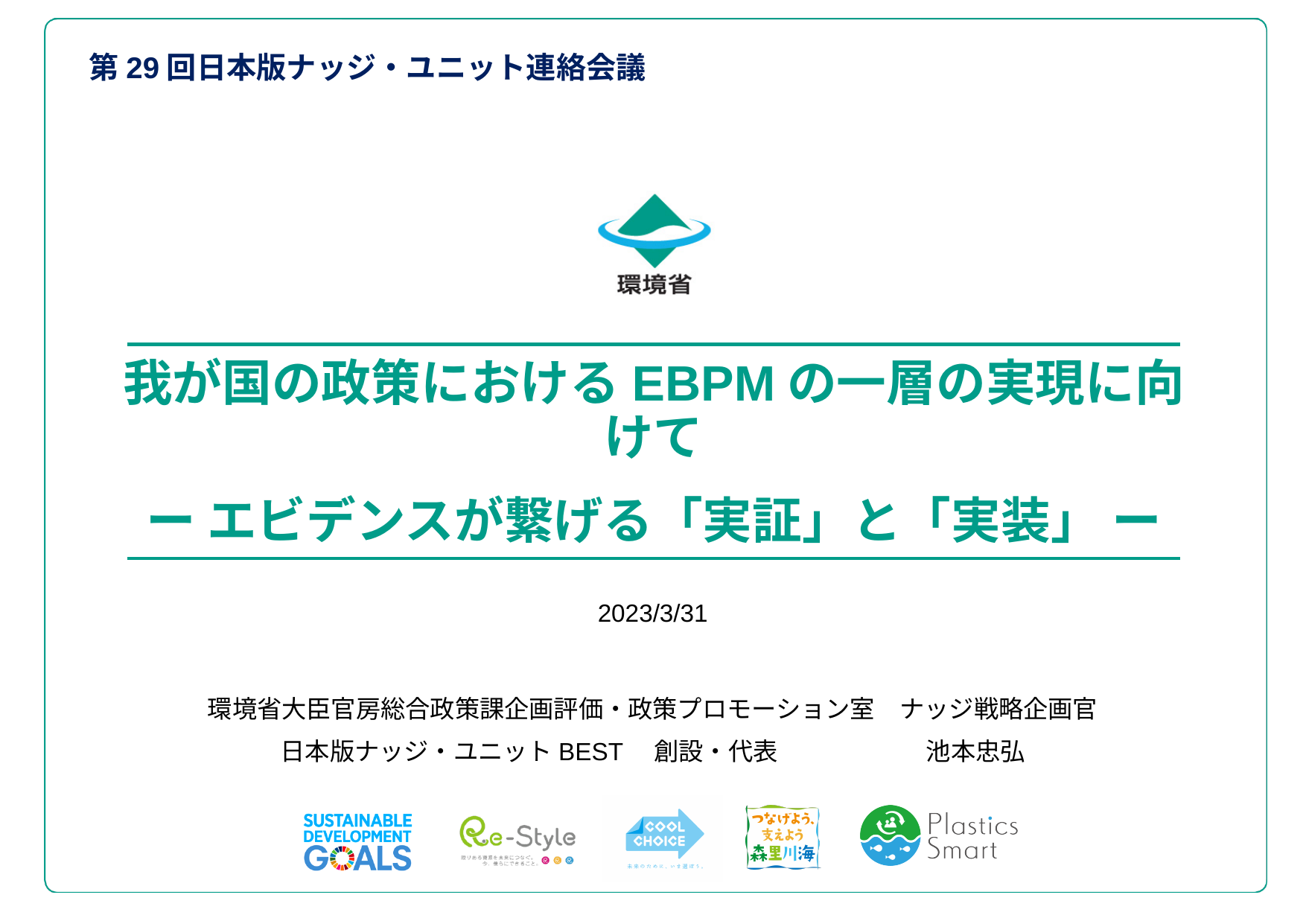

第29回日本版ナッジ・ユニット連絡会議
# 我が国の政策におけるEBPMの一層の実現に向けて ー エビデンスが繋げる「実証」と「実装」 ー
2023/3/31
環境省大臣官房総合政策課企画評価・政策プロモーション室　ナッジ戦略企画官
日本版ナッジ・ユニットBEST　創設・代表　　　　　　池本忠弘